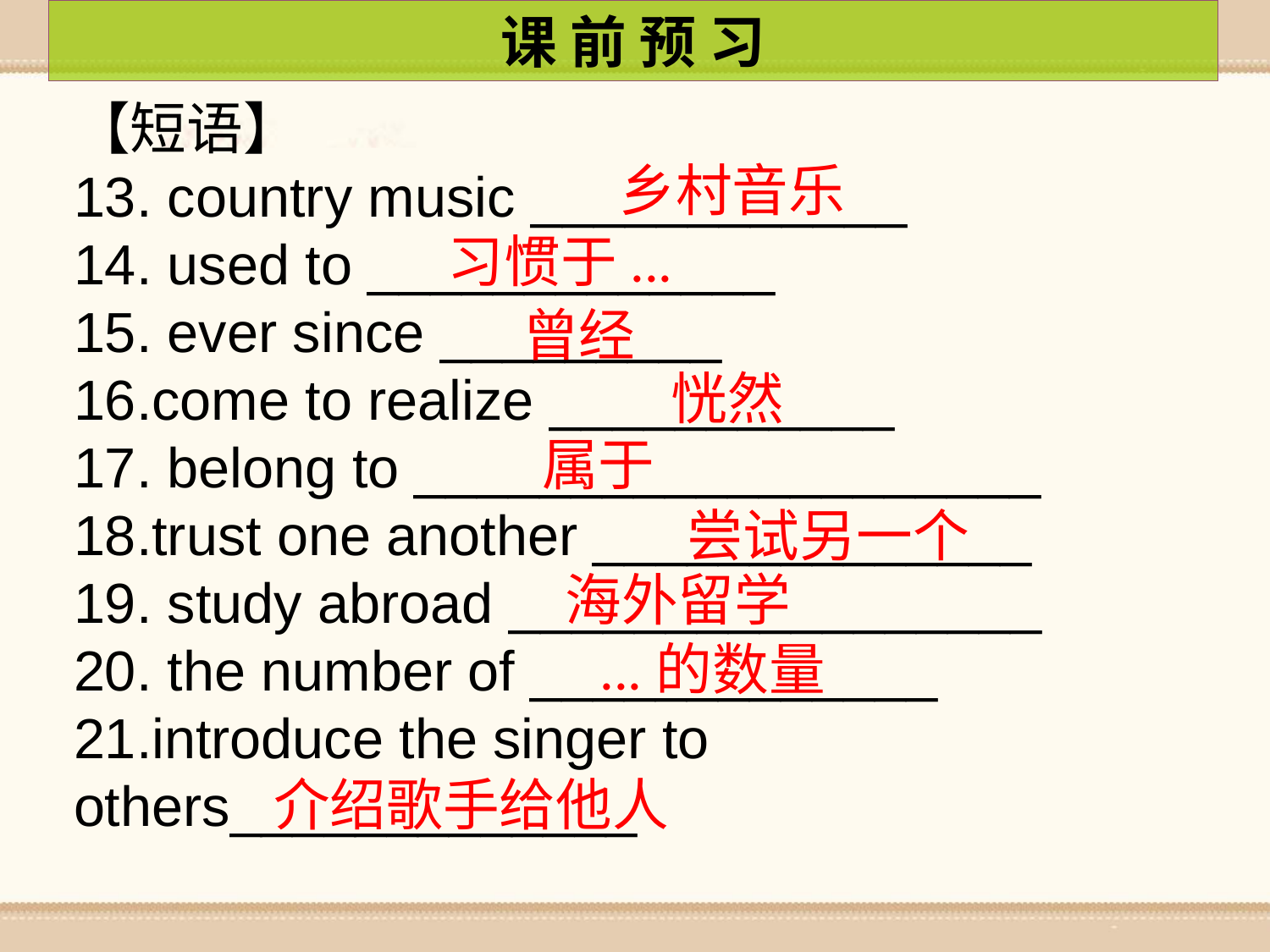

课 前 预 习
【短语】
13. country music ____________
14. used to _____________
15. ever since _________
16.come to realize ___________
17. belong to ____________________
18.trust one another ______________
19. study abroad _________________
20. the number of _____________
21.introduce the singer to others_____________
乡村音乐
习惯于...
曾经
恍然
属于
尝试另一个
海外留学
...的数量
介绍歌手给他人